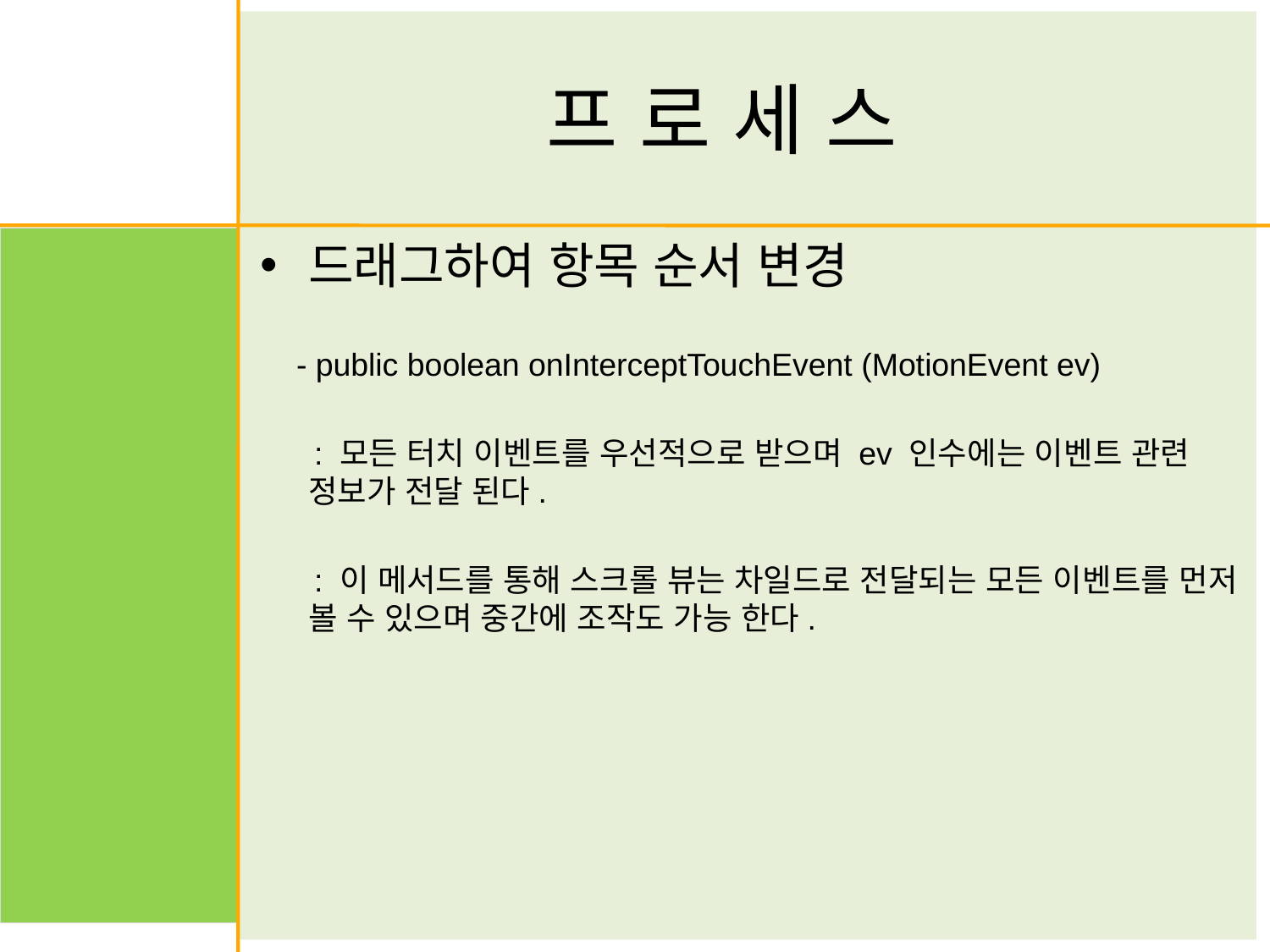

# 프 로 세 스
드래그하여 항목 순서 변경

    - public boolean onInterceptTouchEvent (MotionEvent ev)

      : 모든 터치 이벤트를 우선적으로 받으며 ev 인수에는 이벤트 관련 정보가 전달 된다.

      : 이 메서드를 통해 스크롤 뷰는 차일드로 전달되는 모든 이벤트를 먼저 볼 수 있으며 중간에 조작도 가능 한다.